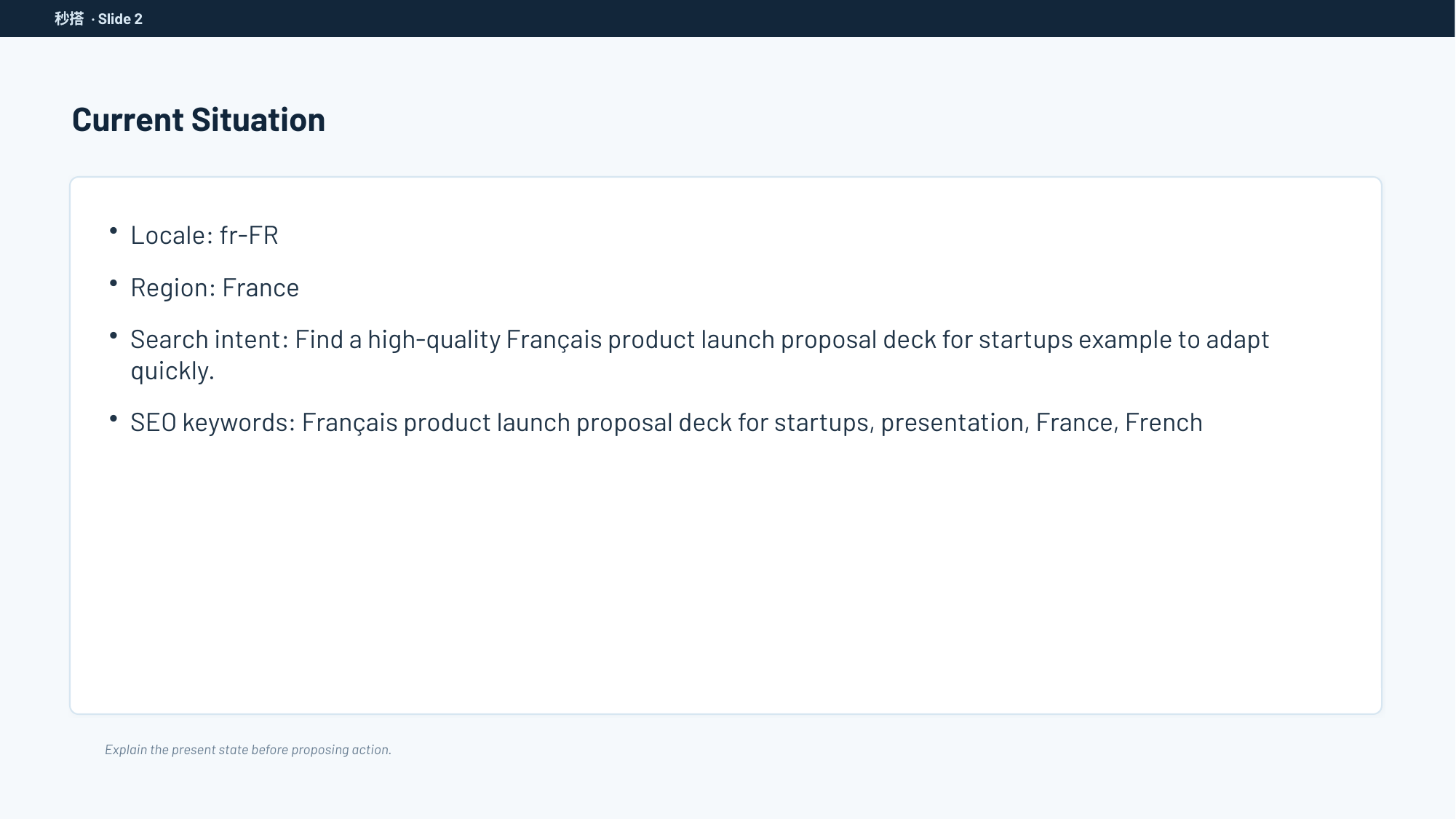

秒搭 · Slide 2
Current Situation

Locale: fr-FR
Region: France
Search intent: Find a high-quality Français product launch proposal deck for startups example to adapt quickly.
SEO keywords: Français product launch proposal deck for startups, presentation, France, French
Explain the present state before proposing action.